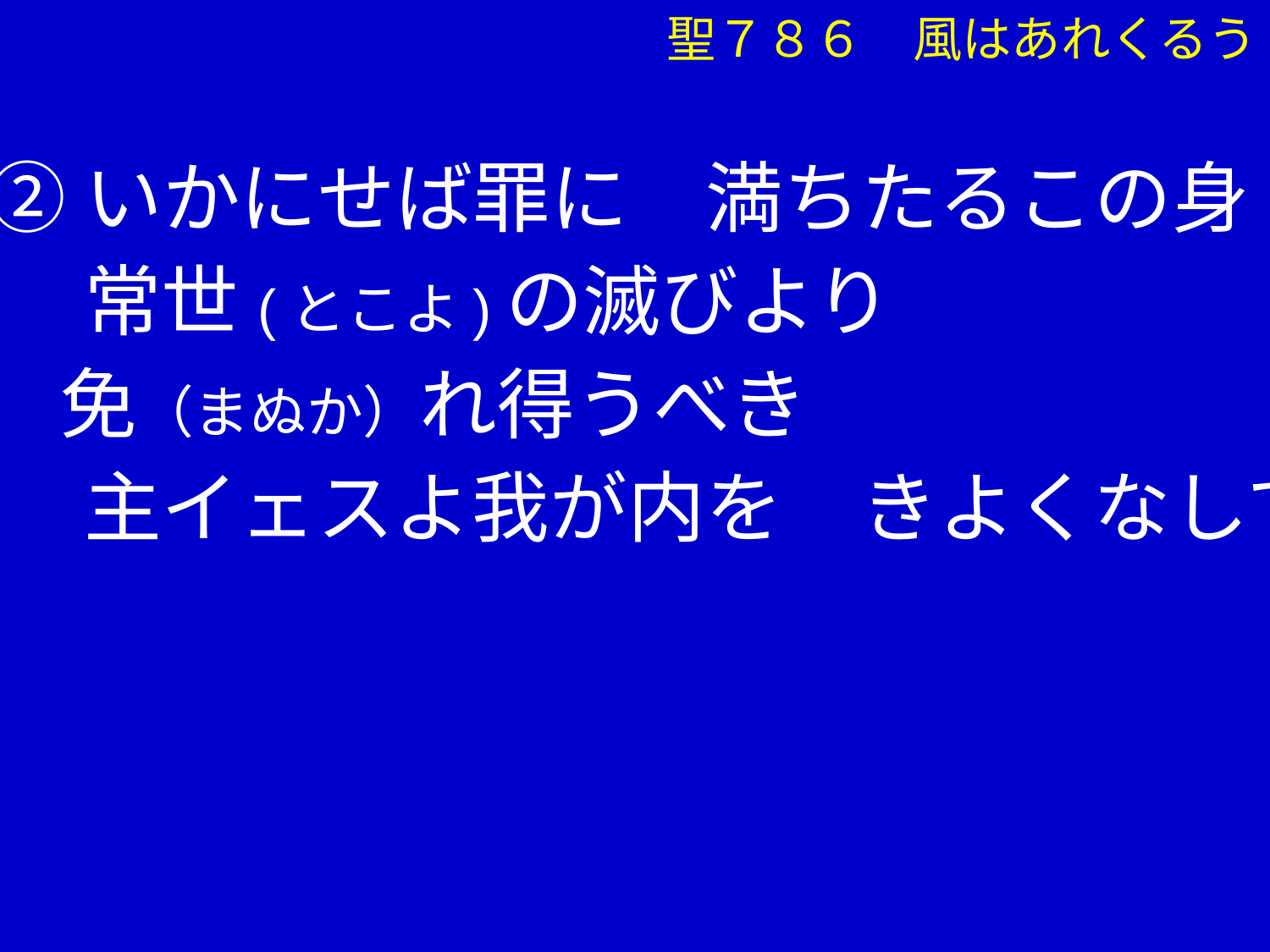

聖７８６　風はあれくるう

②いかにせば罪に　満ちたるこの身
　 常世(とこよ)の滅びより
   免（まぬか）れ得うべき
　 主イェスよ我が内を　きよくなして